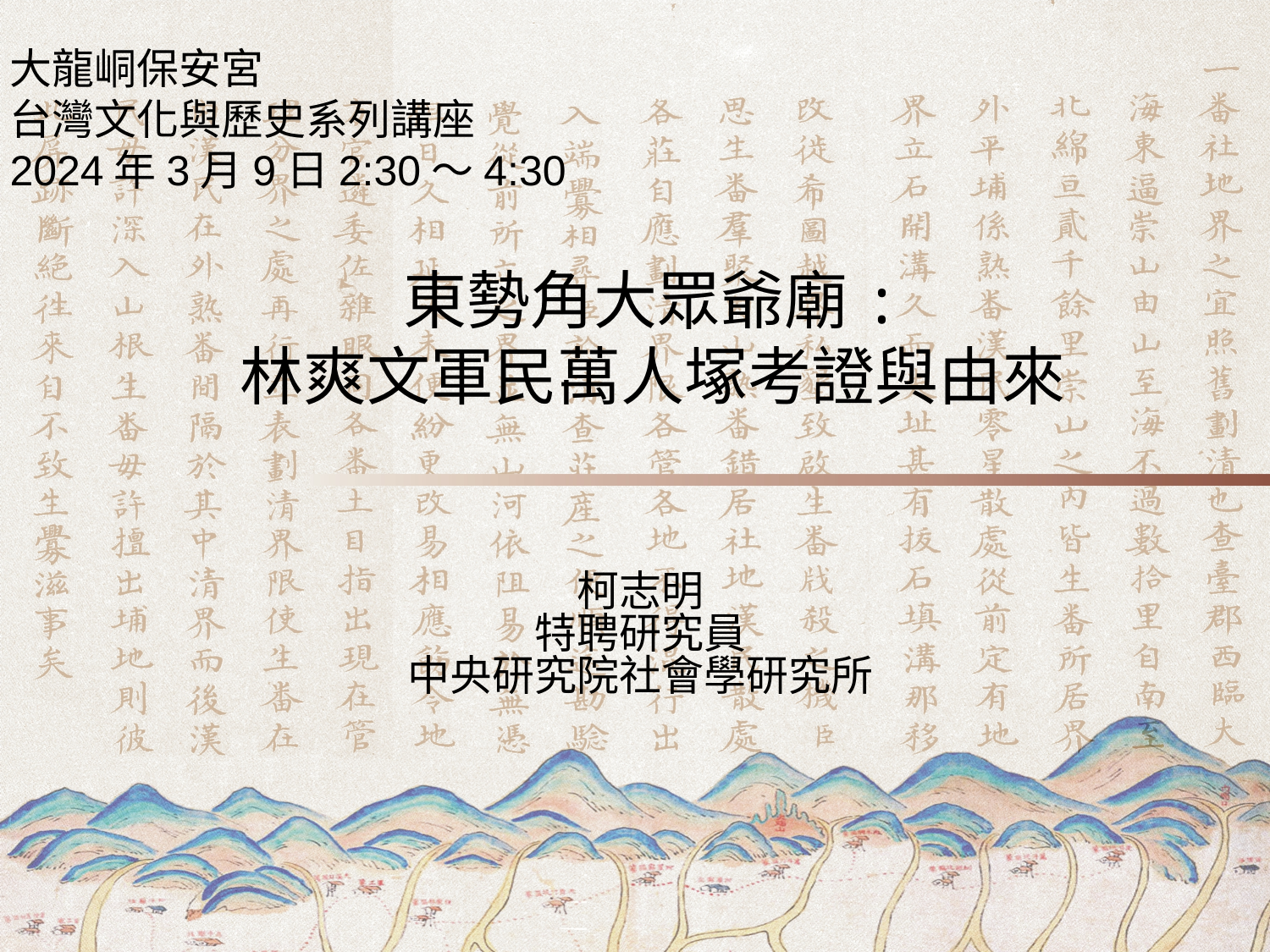

大龍峒保安宮
台灣文化與歷史系列講座
2024年3月9日2:30～4:30
# 東勢角大眾爺廟: 林爽文軍民萬人塚考證與由來
柯志明
特聘研究員
中央研究院社會學研究所